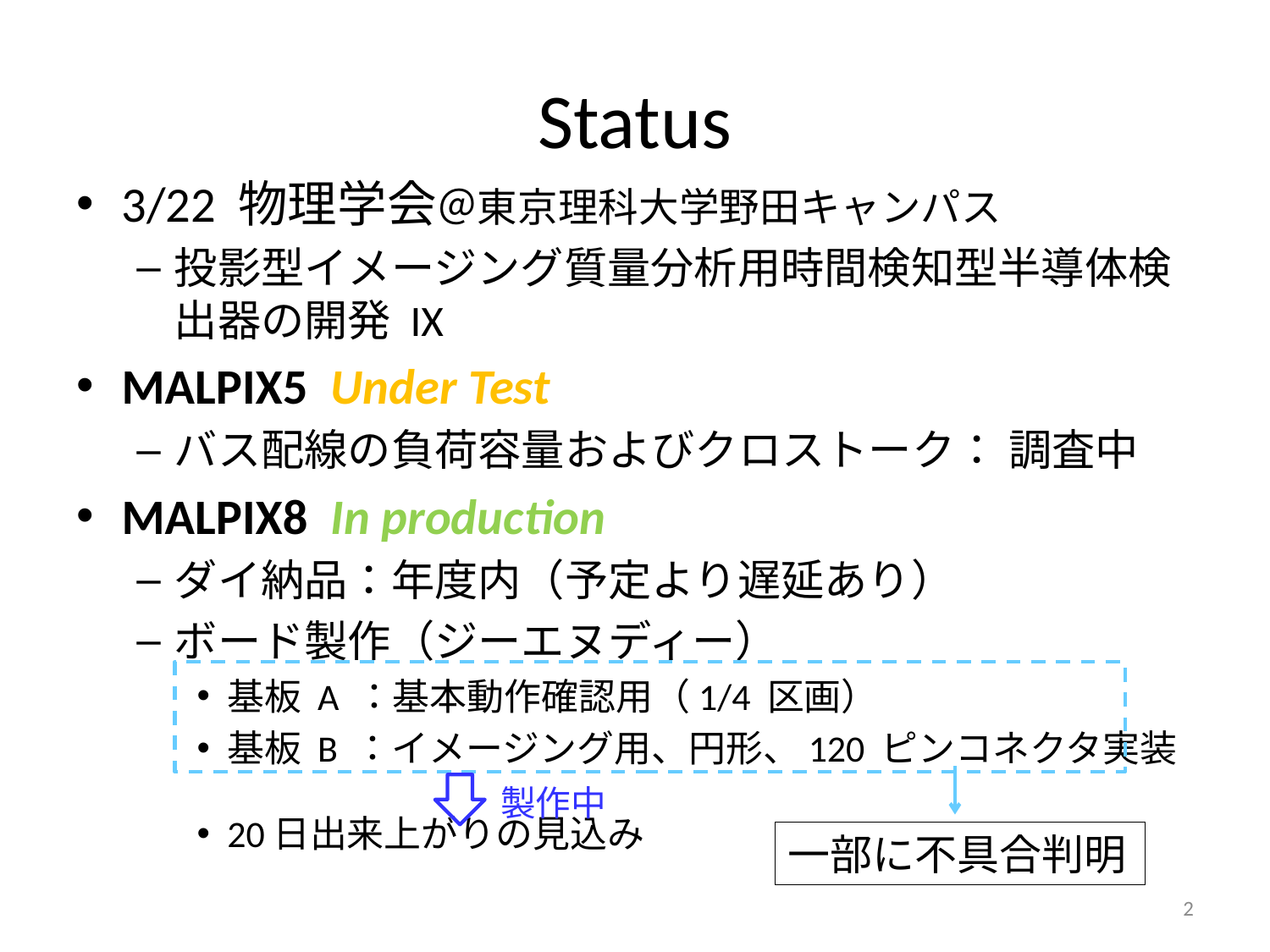

# Status
3/22 物理学会＠東京理科大学野田キャンパス
投影型イメージング質量分析用時間検知型半導体検出器の開発 IX
MALPIX5  Under Test
バス配線の負荷容量およびクロストーク： 調査中
MALPIX8  In production
ダイ納品：年度内（予定より遅延あり）
ボード製作（ジーエヌディー）
基板 A ：基本動作確認用（1/4 区画）
基板 B ：イメージング用、円形、120 ピンコネクタ実装
20日出来上がりの見込み

製作中
一部に不具合判明
2